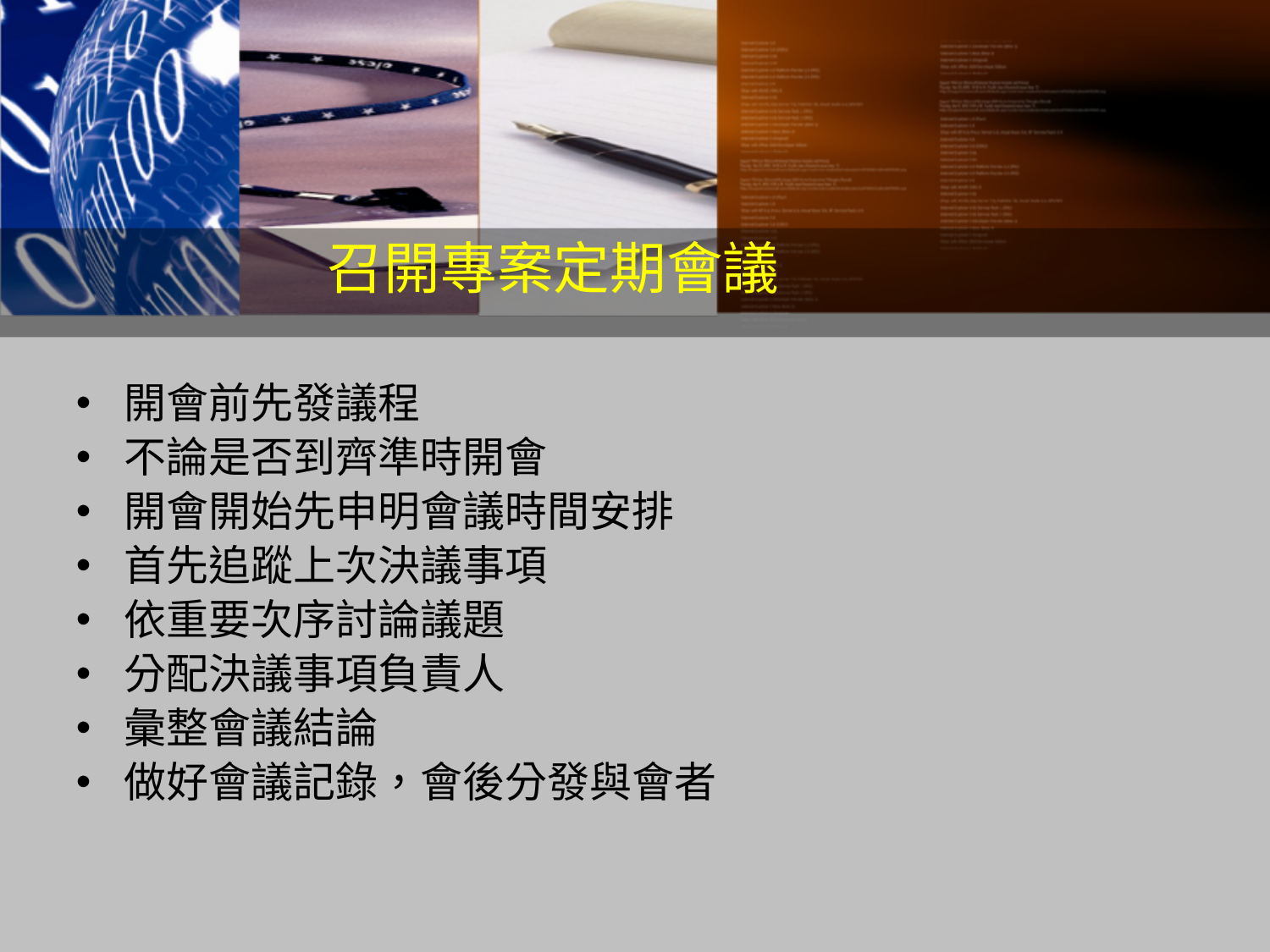

召開專案定期會議
開會前先發議程
不論是否到齊準時開會
開會開始先申明會議時間安排
首先追蹤上次決議事項
依重要次序討論議題
分配決議事項負責人
彙整會議結論
做好會議記錄，會後分發與會者